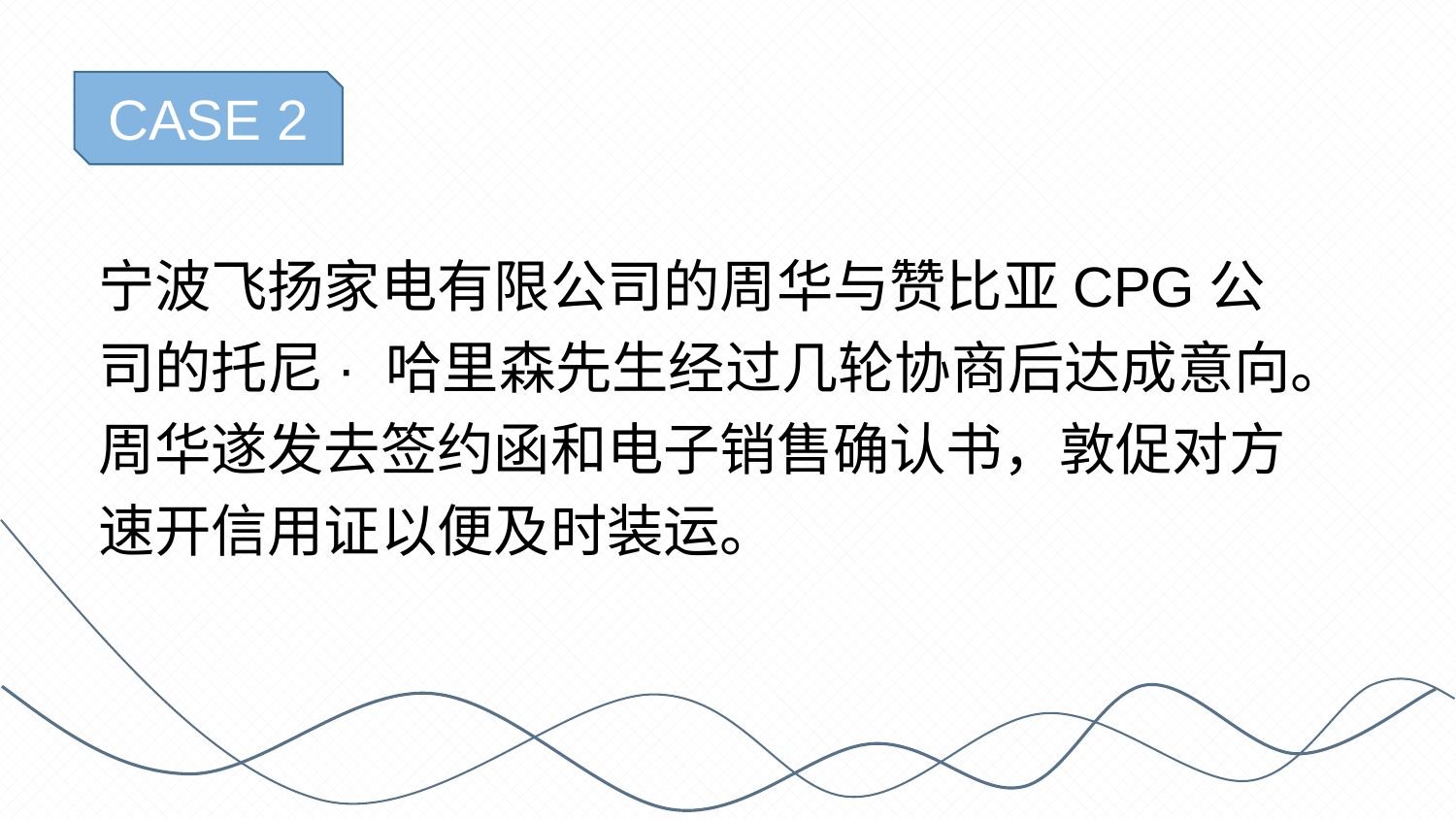

CASE 2
宁波飞扬家电有限公司的周华与赞比亚CPG公司的托尼· 哈里森先生经过几轮协商后达成意向。周华遂发去签约函和电子销售确认书，敦促对方速开信用证以便及时装运。